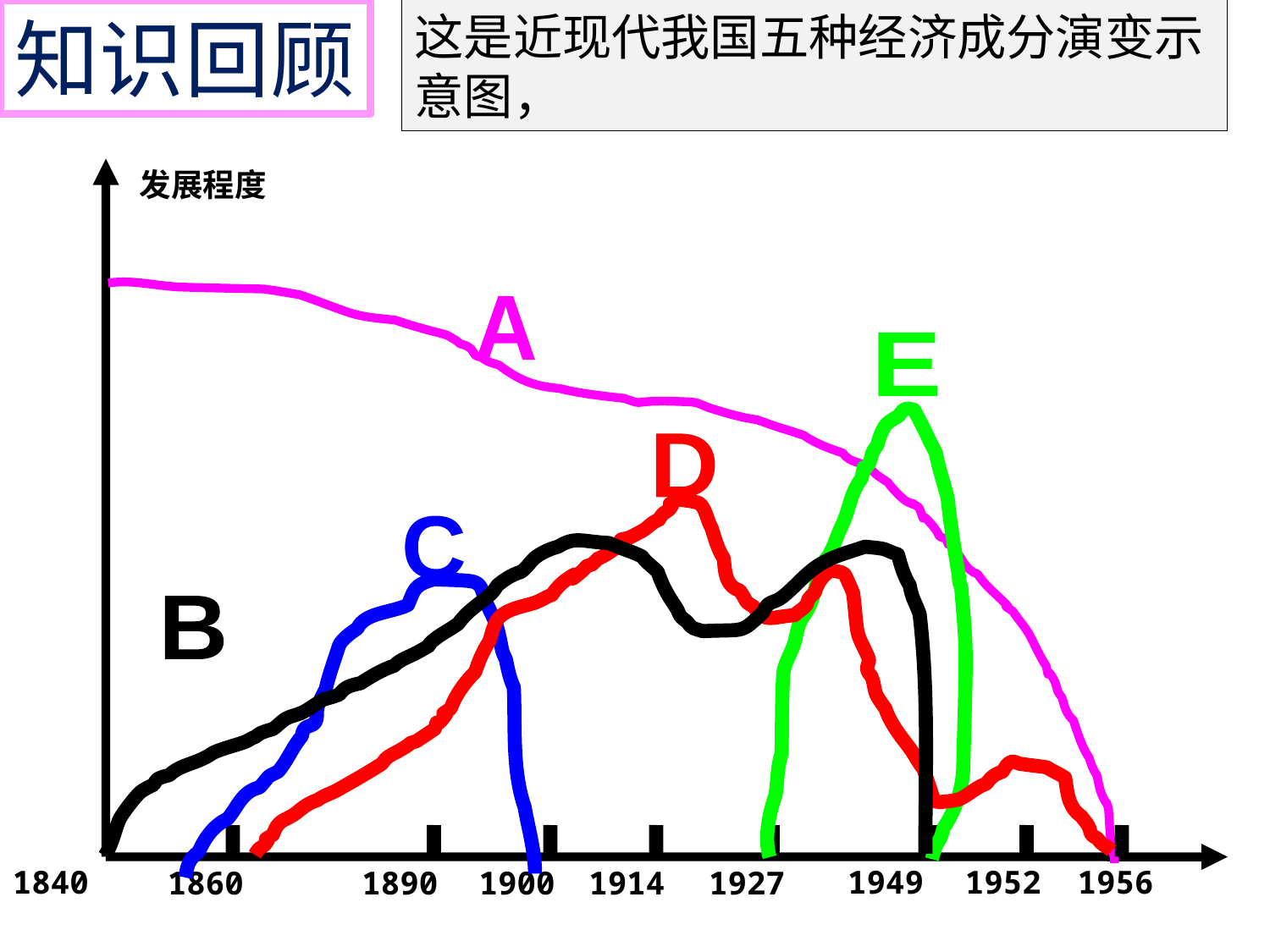

知识回顾
这是近现代我国五种经济成分演变示意图，

发展程度

A
E

D

C

B

1840
1949
1952
1956

1860
1890
1900
1914
1927